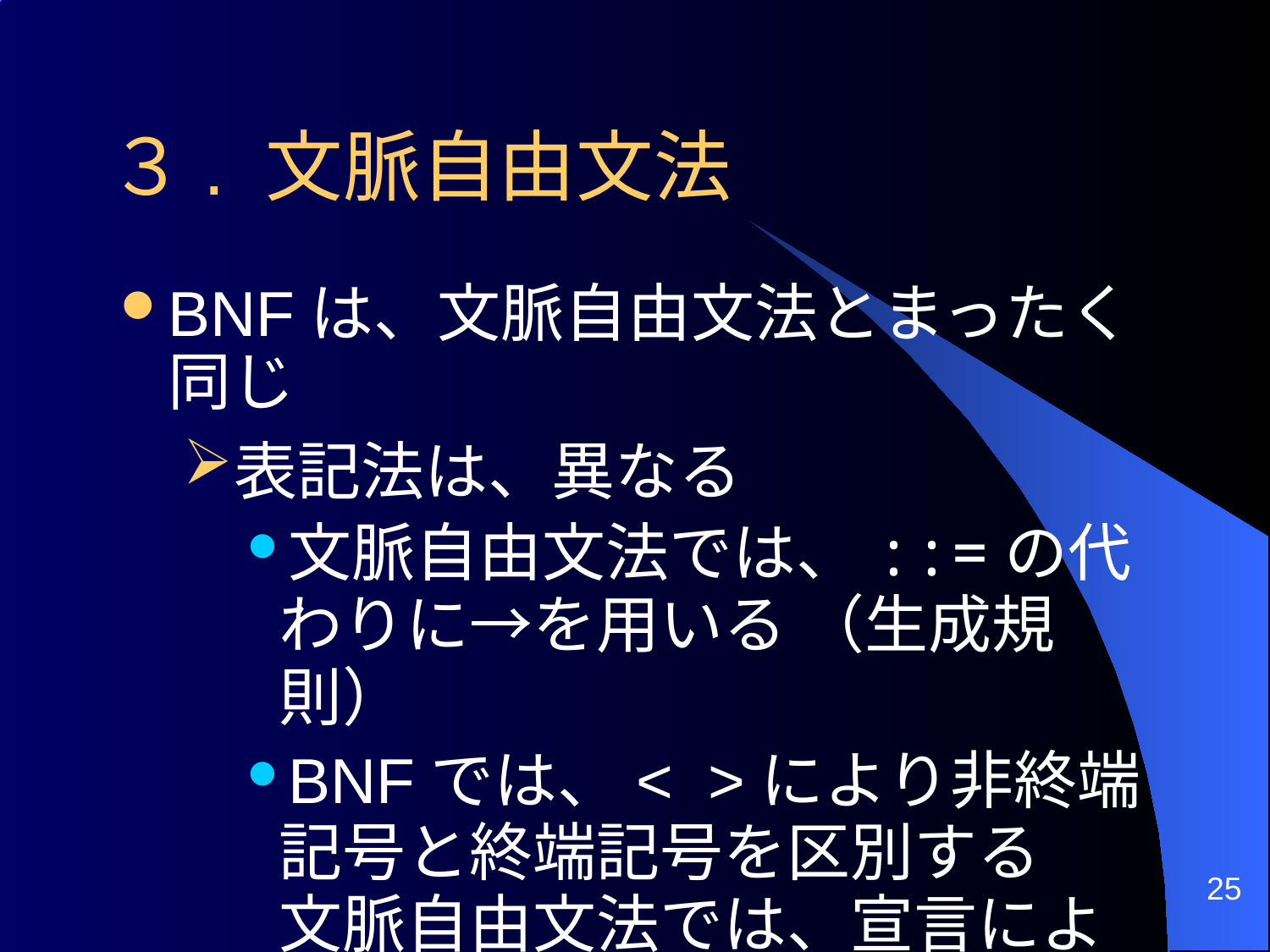

# ３. 文脈自由文法
BNFは、文脈自由文法とまったく同じ
表記法は、異なる
文脈自由文法では、::=の代わりに→を用いる （生成規則）
BNFでは、<  >により非終端記号と終端記号を区別する
文脈自由文法では、宣言により区別する

25